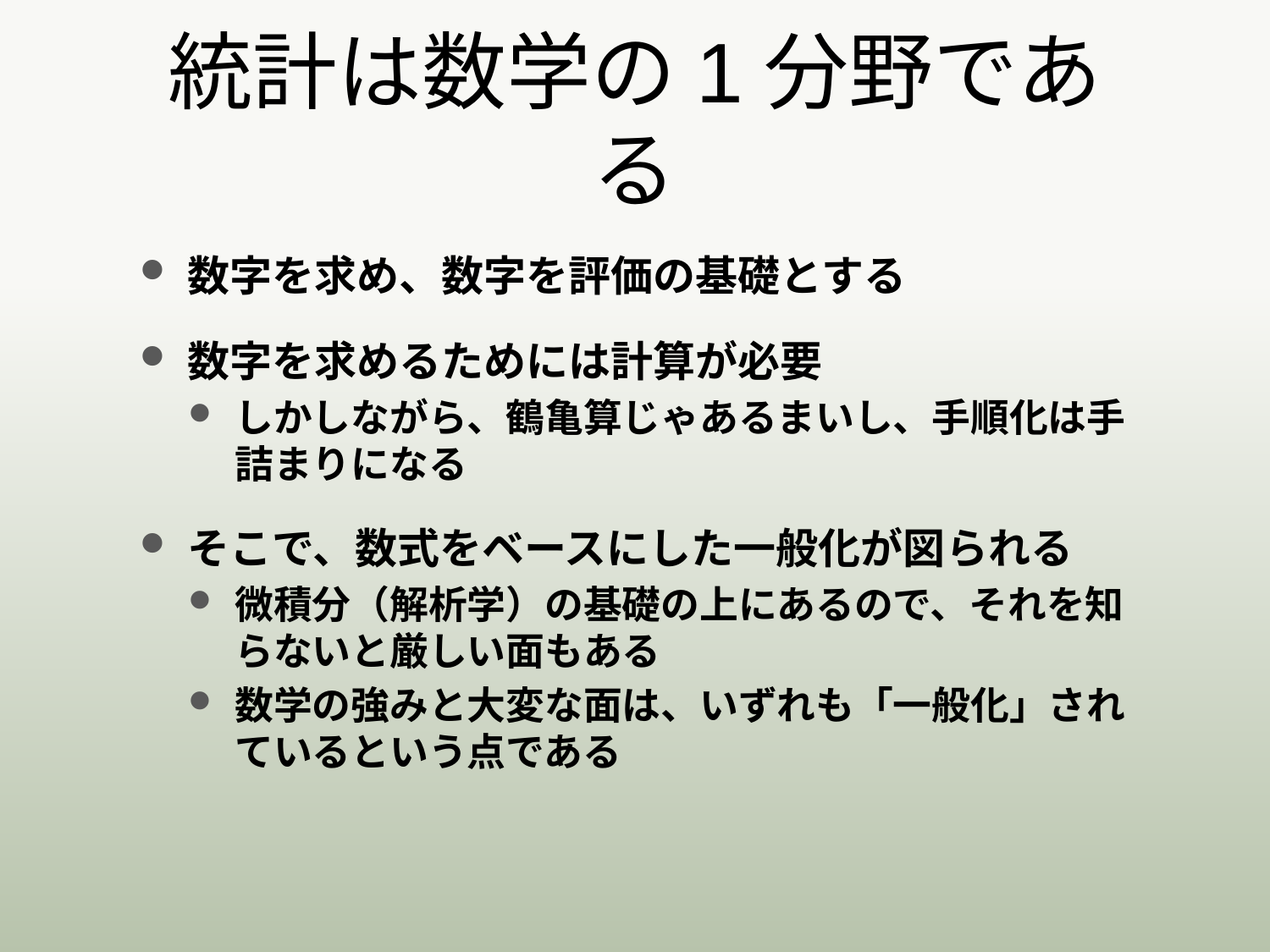

# 統計は数学の1分野である
数字を求め、数字を評価の基礎とする
数字を求めるためには計算が必要
しかしながら、鶴亀算じゃあるまいし、手順化は手詰まりになる
そこで、数式をベースにした一般化が図られる
微積分（解析学）の基礎の上にあるので、それを知らないと厳しい面もある
数学の強みと大変な面は、いずれも「一般化」されているという点である